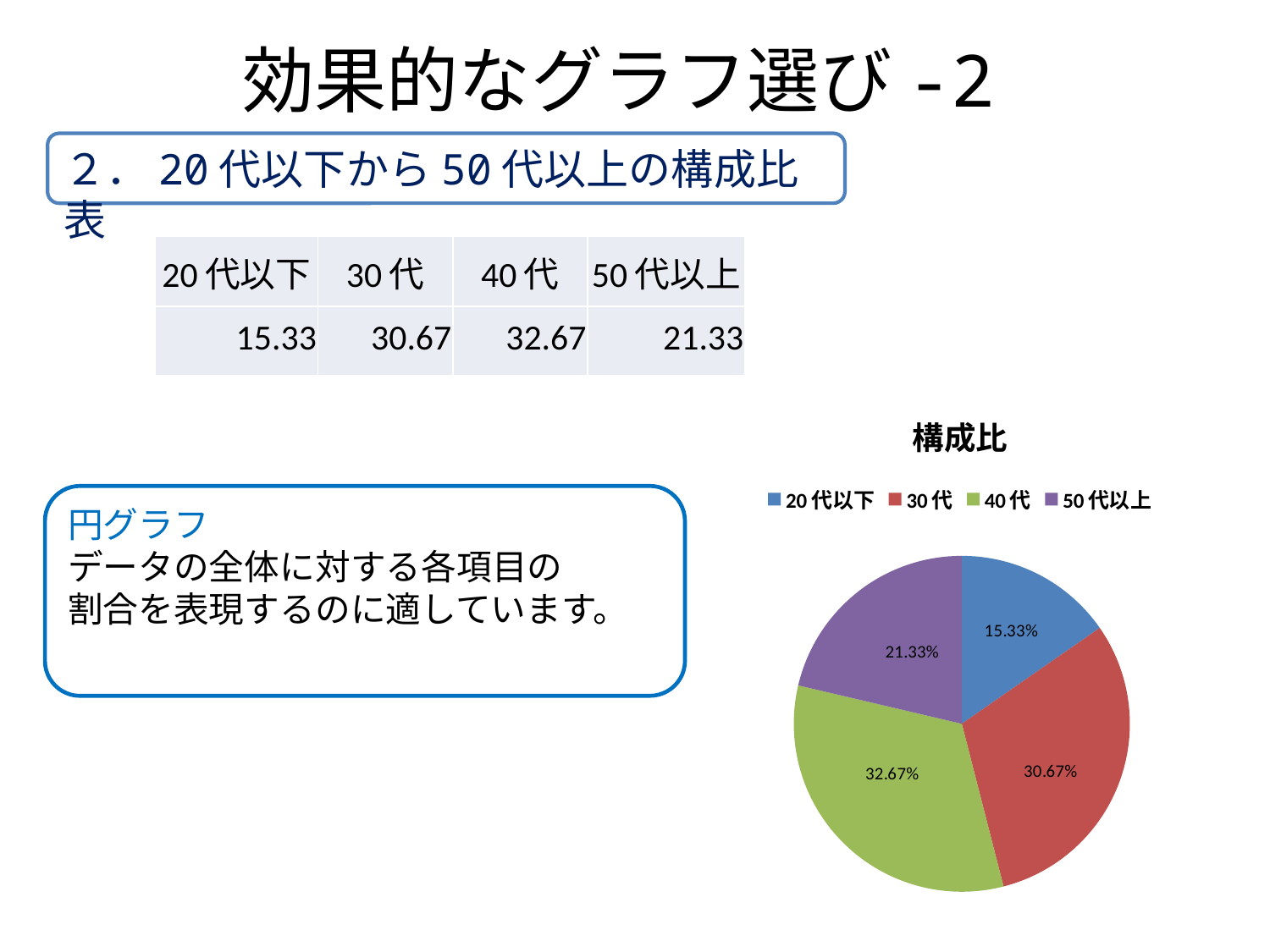

# 効果的なグラフ選び-2
２．20代以下から50代以上の構成比表
| 20代以下 | 30代 | 40代 | 50代以上 |
| --- | --- | --- | --- |
| 15.33 | 30.67 | 32.67 | 21.33 |

### Chart: 構成比

| Category |  |
|---|---|
| 20代以下 | 15.33 |
| 30代 | 30.67 |
| 40代 | 32.67 |
| 50代以上 | 21.33 |
円グラフ
データの全体に対する各項目の
割合を表現するのに適しています。